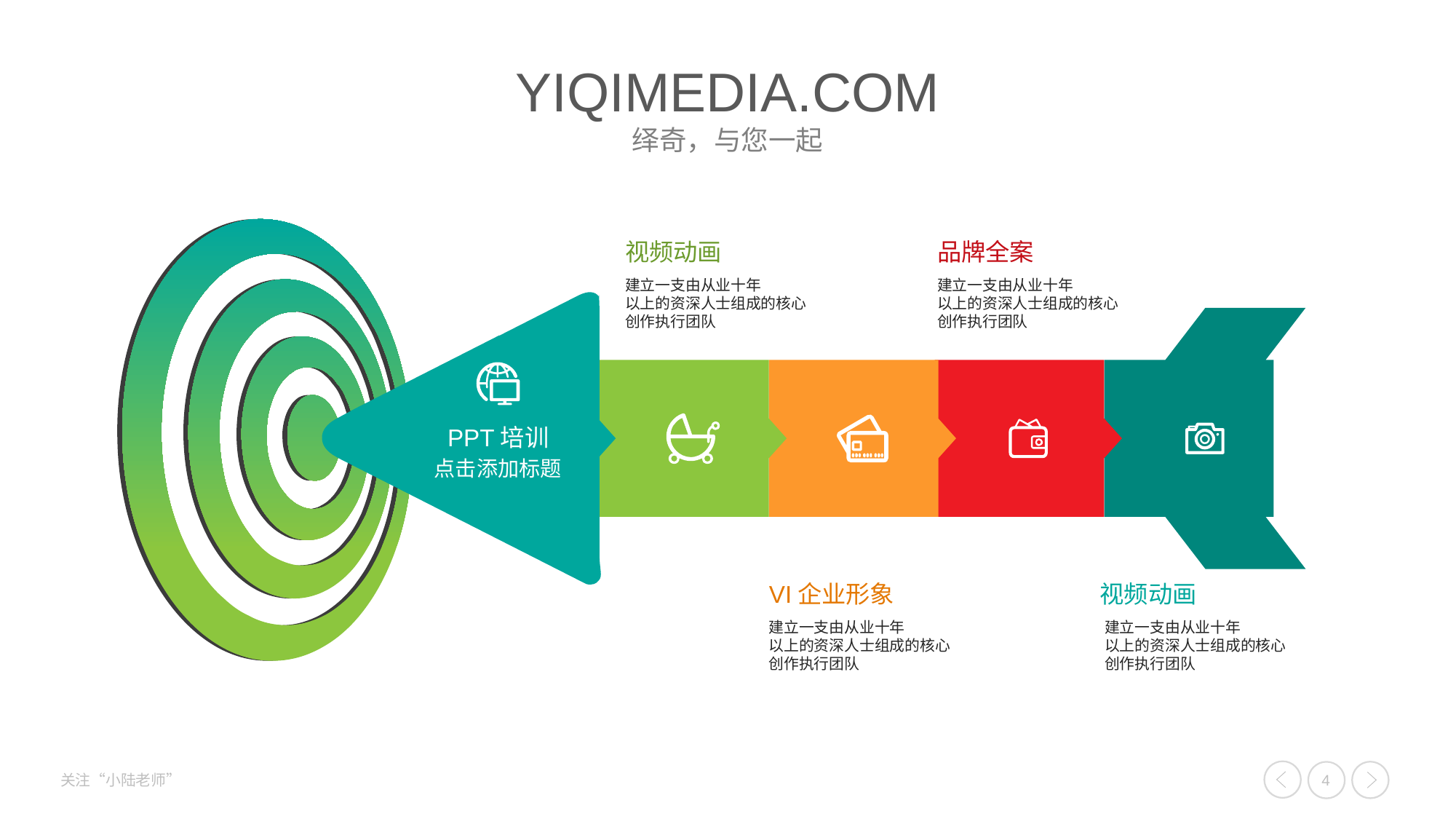

视频动画
建立一支由从业十年
以上的资深人士组成的核心
创作执行团队
品牌全案
建立一支由从业十年
以上的资深人士组成的核心
创作执行团队

PPT培训

点击添加标题
VI企业形象
建立一支由从业十年
以上的资深人士组成的核心
创作执行团队
视频动画
建立一支由从业十年
以上的资深人士组成的核心
创作执行团队